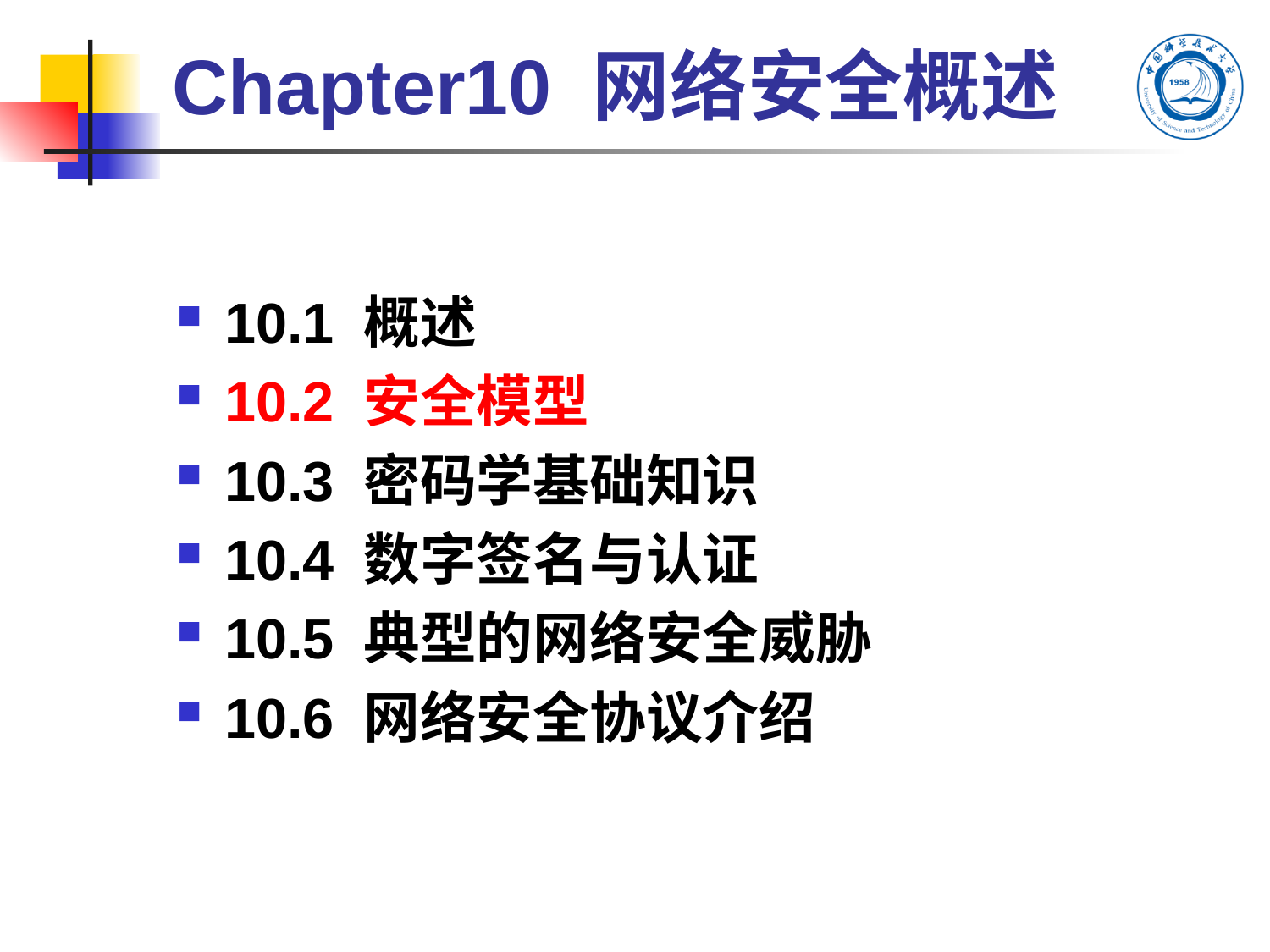

# Chapter10 网络安全概述
10.1 概述
10.2 安全模型
10.3 密码学基础知识
10.4 数字签名与认证
10.5 典型的网络安全威胁
10.6 网络安全协议介绍